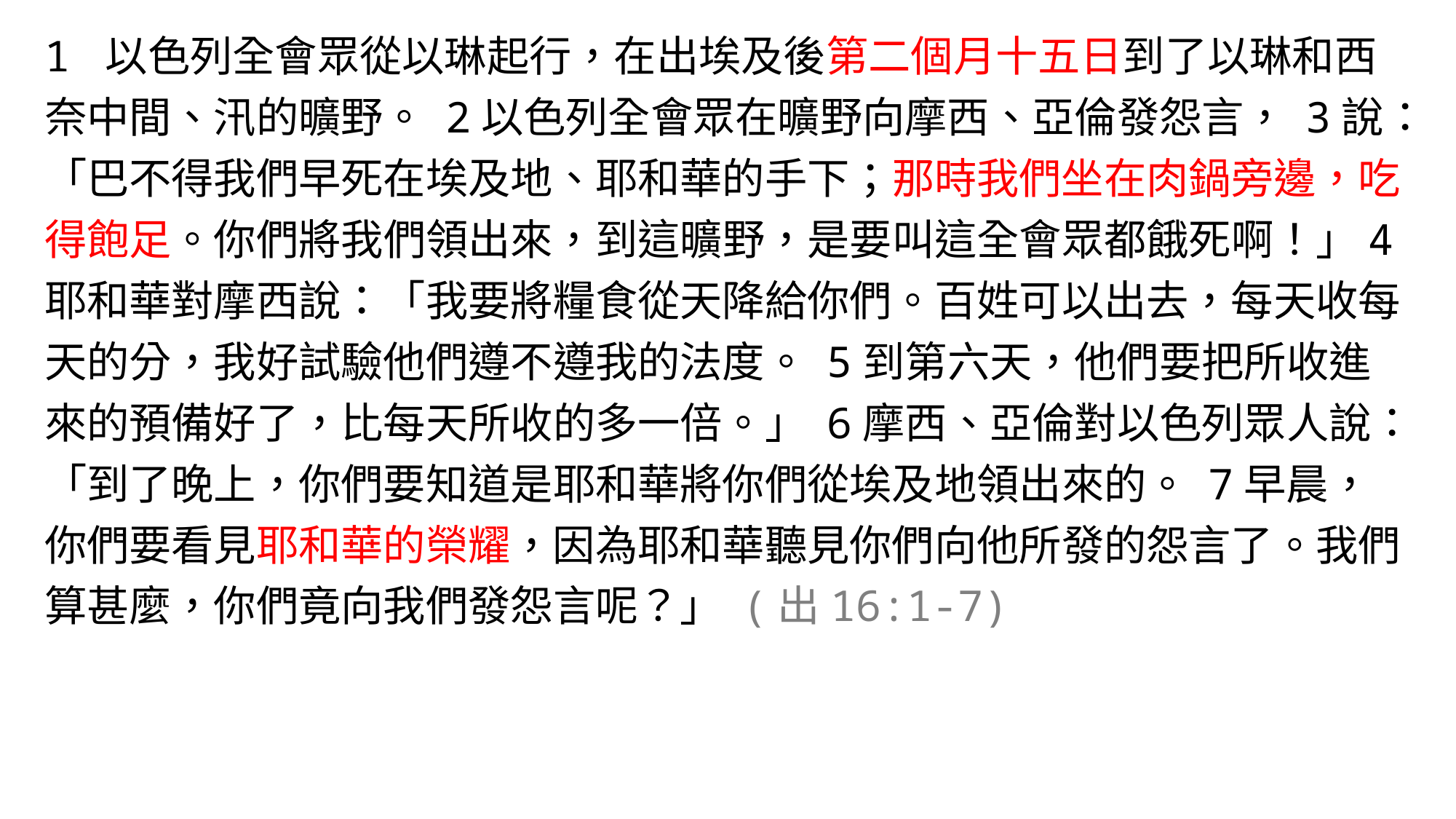

1 以色列全會眾從以琳起行，在出埃及後第二個月十五日到了以琳和西奈中間、汛的曠野。 2以色列全會眾在曠野向摩西、亞倫發怨言， 3說：「巴不得我們早死在埃及地、耶和華的手下；那時我們坐在肉鍋旁邊，吃得飽足。你們將我們領出來，到這曠野，是要叫這全會眾都餓死啊！」4耶和華對摩西說：「我要將糧食從天降給你們。百姓可以出去，每天收每天的分，我好試驗他們遵不遵我的法度。 5到第六天，他們要把所收進來的預備好了，比每天所收的多一倍。」 6摩西、亞倫對以色列眾人說：「到了晚上，你們要知道是耶和華將你們從埃及地領出來的。 7早晨，你們要看見耶和華的榮耀，因為耶和華聽見你們向他所發的怨言了。我們算甚麼，你們竟向我們發怨言呢？」 (出16:1-7)